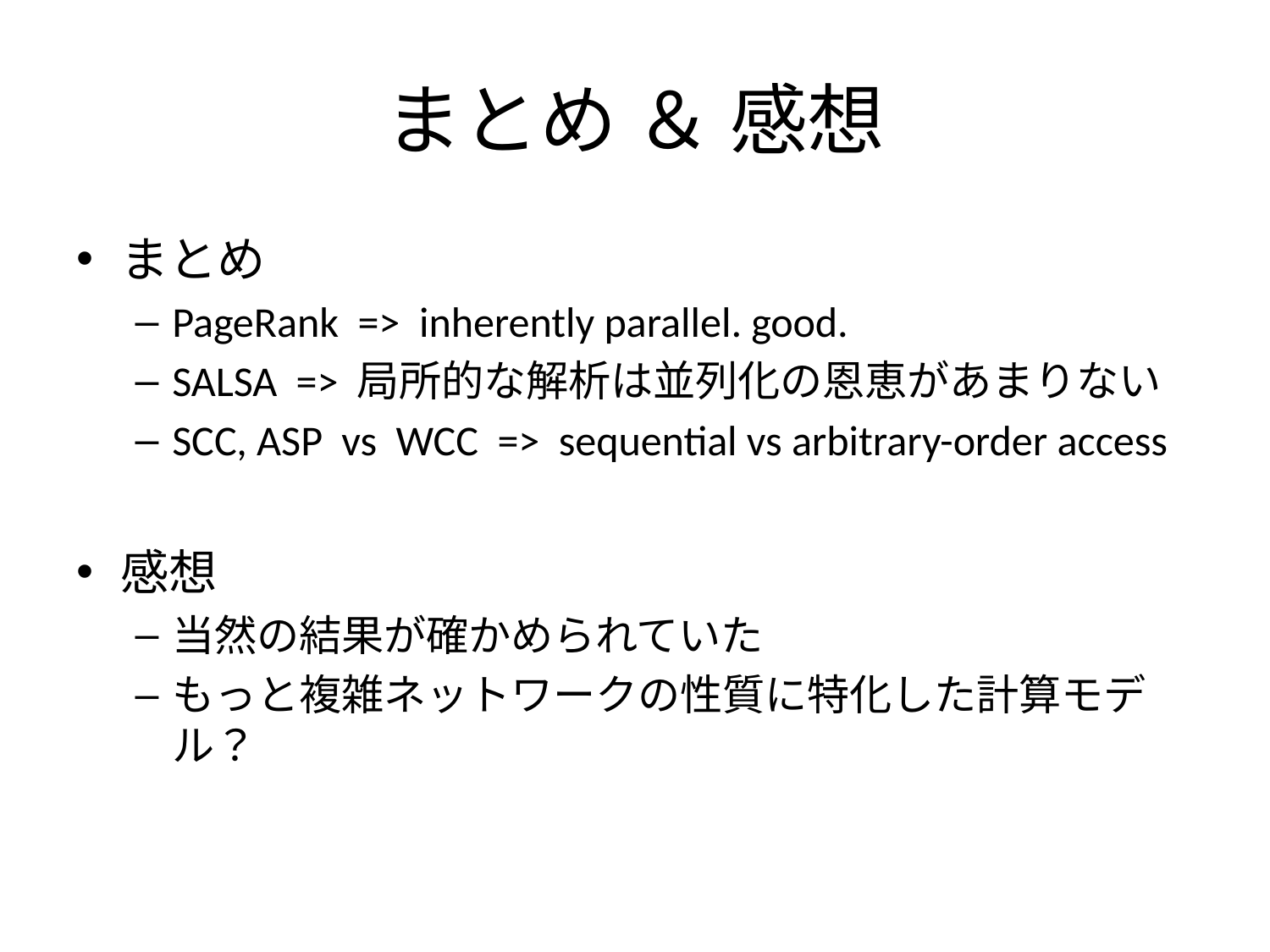

# まとめ ＆ 感想
まとめ
PageRank  =>  inherently parallel. good.
SALSA  => 局所的な解析は並列化の恩恵があまりない
SCC, ASP  vs  WCC  =>  sequential vs arbitrary-order access

感想
当然の結果が確かめられていた
もっと複雑ネットワークの性質に特化した計算モデル？